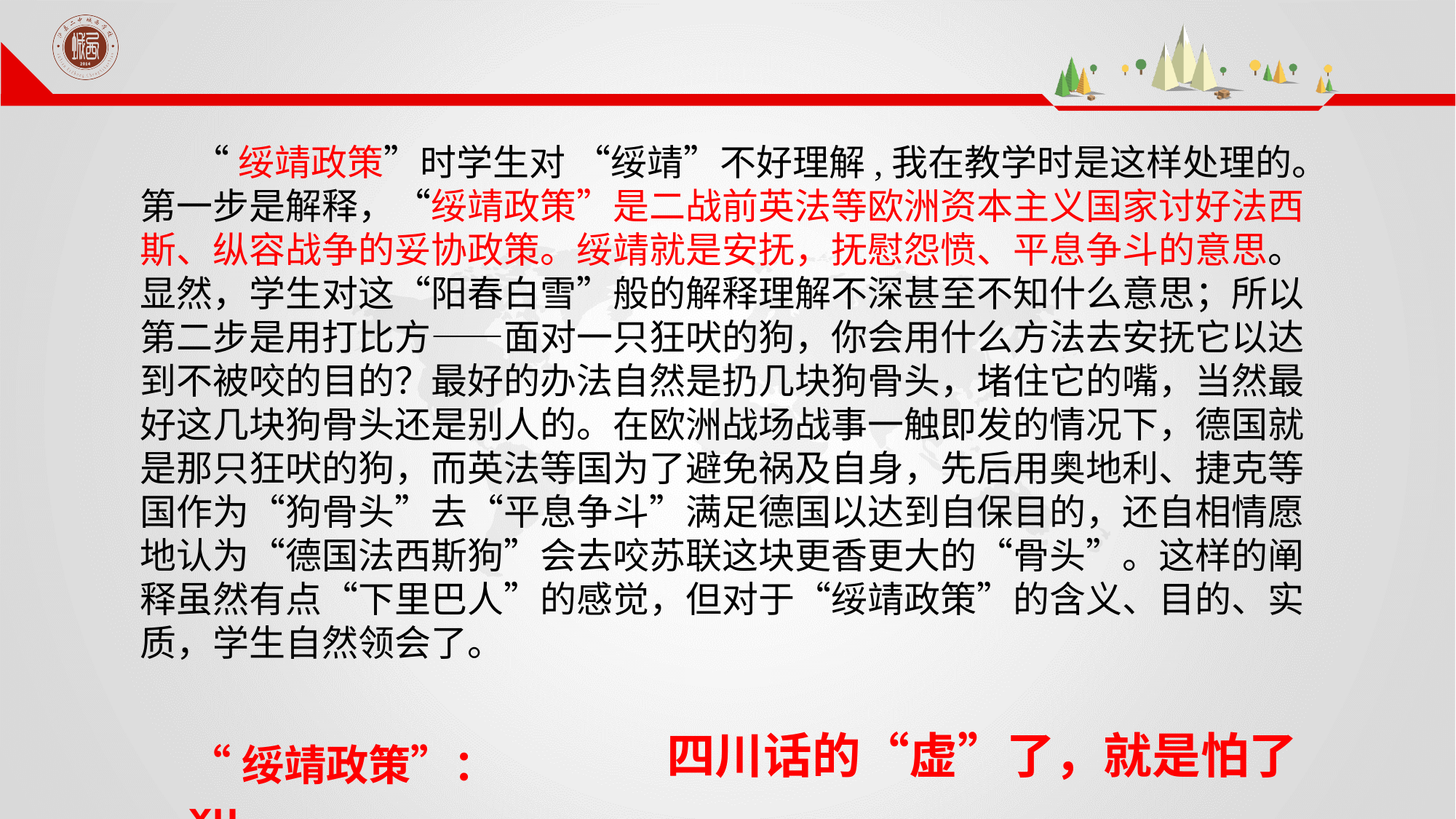

“绥靖政策”时学生对 “绥靖”不好理解,我在教学时是这样处理的。第一步是解释，“绥靖政策”是二战前英法等欧洲资本主义国家讨好法西斯、纵容战争的妥协政策。绥靖就是安抚，抚慰怨愤、平息争斗的意思。显然，学生对这“阳春白雪”般的解释理解不深甚至不知什么意思；所以第二步是用打比方——面对一只狂吠的狗，你会用什么方法去安抚它以达到不被咬的目的？最好的办法自然是扔几块狗骨头，堵住它的嘴，当然最好这几块狗骨头还是别人的。在欧洲战场战事一触即发的情况下，德国就是那只狂吠的狗，而英法等国为了避免祸及自身，先后用奥地利、捷克等国作为“狗骨头”去“平息争斗”满足德国以达到自保目的，还自相情愿地认为“德国法西斯狗”会去咬苏联这块更香更大的“骨头”。这样的阐释虽然有点“下里巴人”的感觉，但对于“绥靖政策”的含义、目的、实质，学生自然领会了。
四川话的“虚”了，就是怕了
“绥靖政策”：xu。